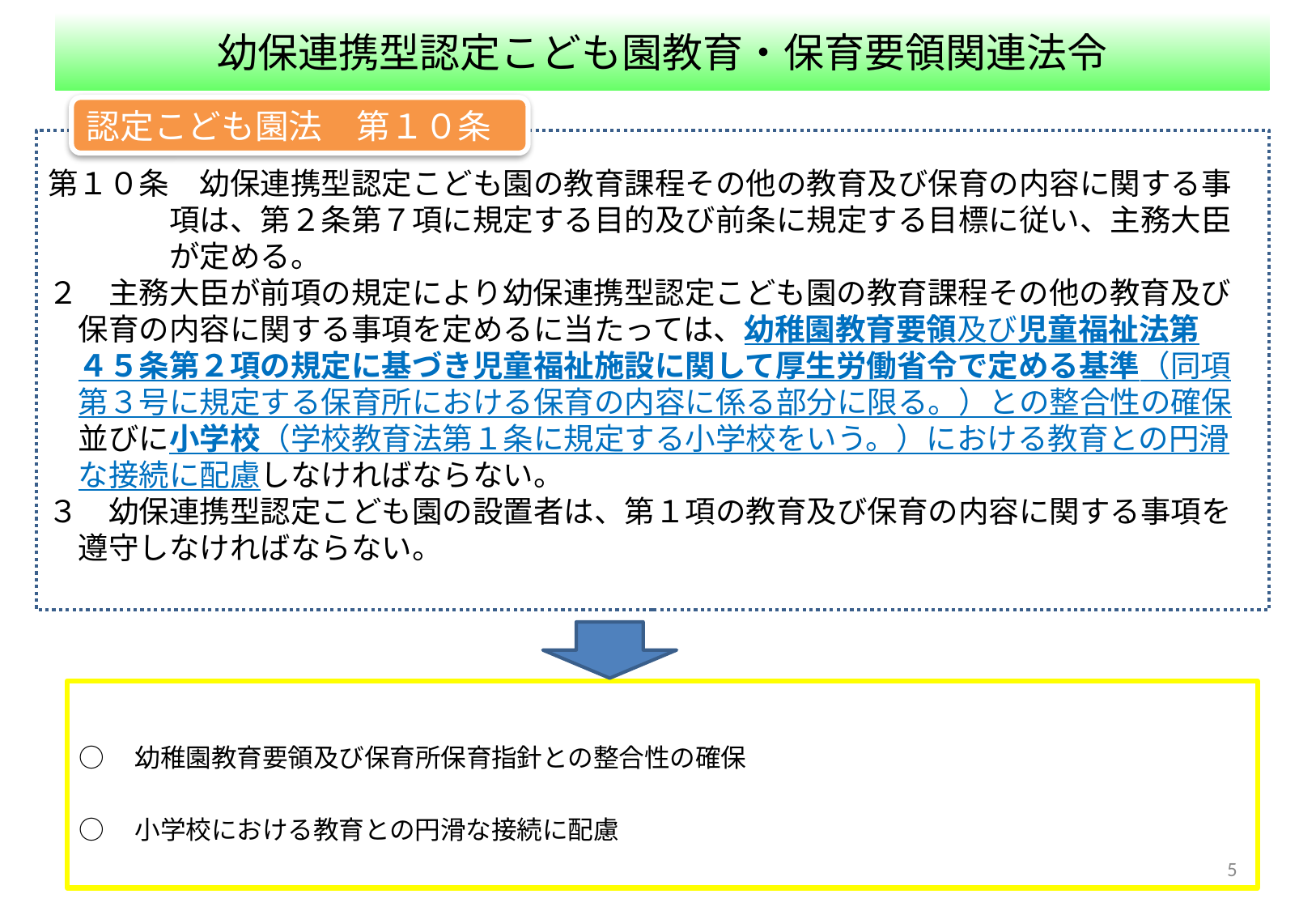

幼保連携型認定こども園教育・保育要領関連法令
認定こども園法　第１０条

第１０条　幼保連携型認定こども園の教育課程その他の教育及び保育の内容に関する事
　　　　項は、第２条第７項に規定する目的及び前条に規定する目標に従い、主務大臣
　　　　が定める。
２　主務大臣が前項の規定により幼保連携型認定こども園の教育課程その他の教育及び
　保育の内容に関する事項を定めるに当たっては、幼稚園教育要領及び児童福祉法第
　４５条第２項の規定に基づき児童福祉施設に関して厚生労働省令で定める基準（同項
　第３号に規定する保育所における保育の内容に係る部分に限る。）との整合性の確保
　並びに小学校（学校教育法第１条に規定する小学校をいう。）における教育との円滑
　な接続に配慮しなければならない。
３　幼保連携型認定こども園の設置者は、第１項の教育及び保育の内容に関する事項を
　遵守しなければならない。

○　幼稚園教育要領及び保育所保育指針との整合性の確保

○　小学校における教育との円滑な接続に配慮

5